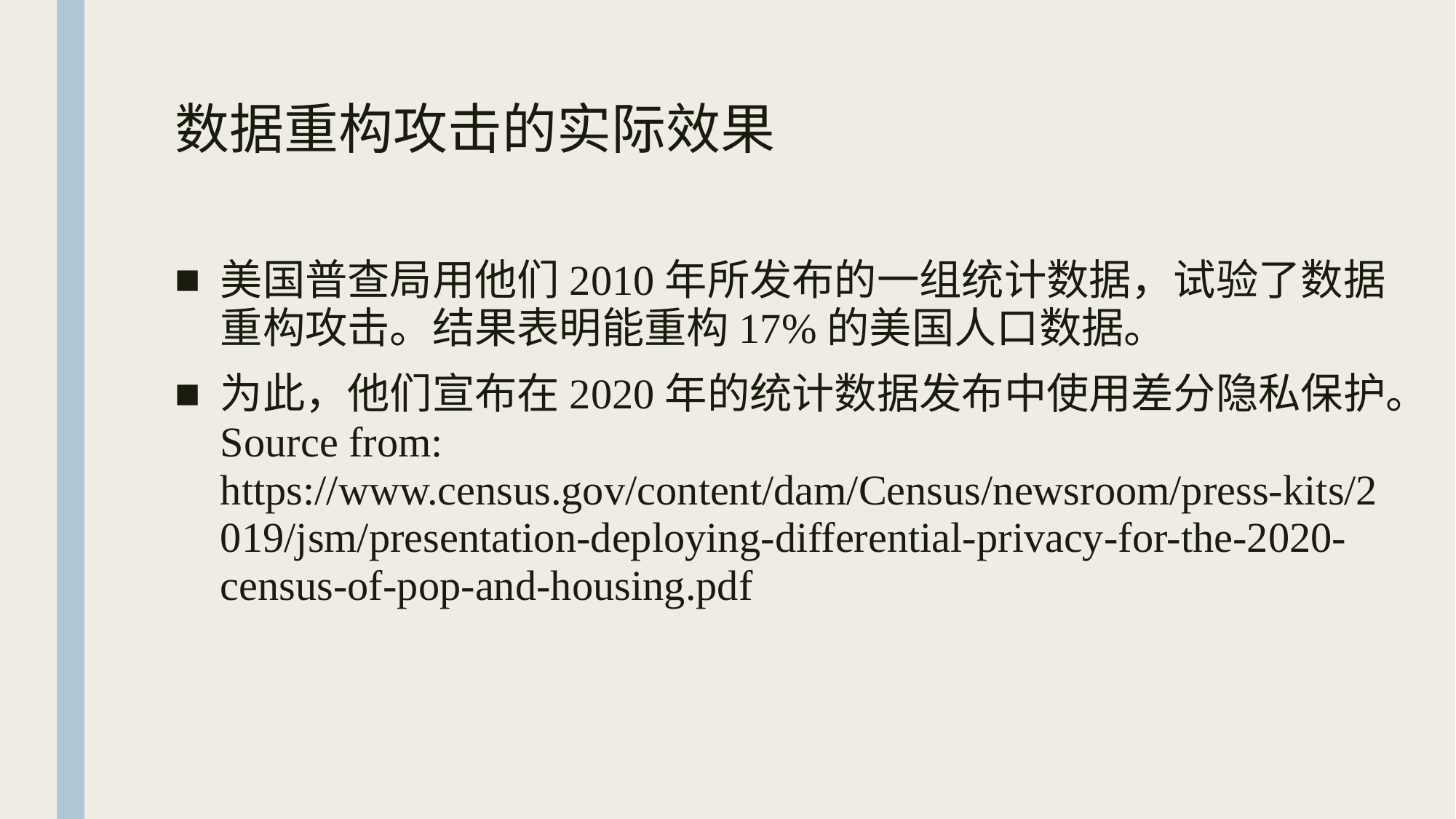

# 数据重构攻击的实际效果
美国普查局用他们2010年所发布的一组统计数据，试验了数据重构攻击。结果表明能重构17%的美国人口数据。
为此，他们宣布在2020年的统计数据发布中使用差分隐私保护。Source from:  https://www.census.gov/content/dam/Census/newsroom/press-kits/2019/jsm/presentation-deploying-differential-privacy-for-the-2020-census-of-pop-and-housing.pdf